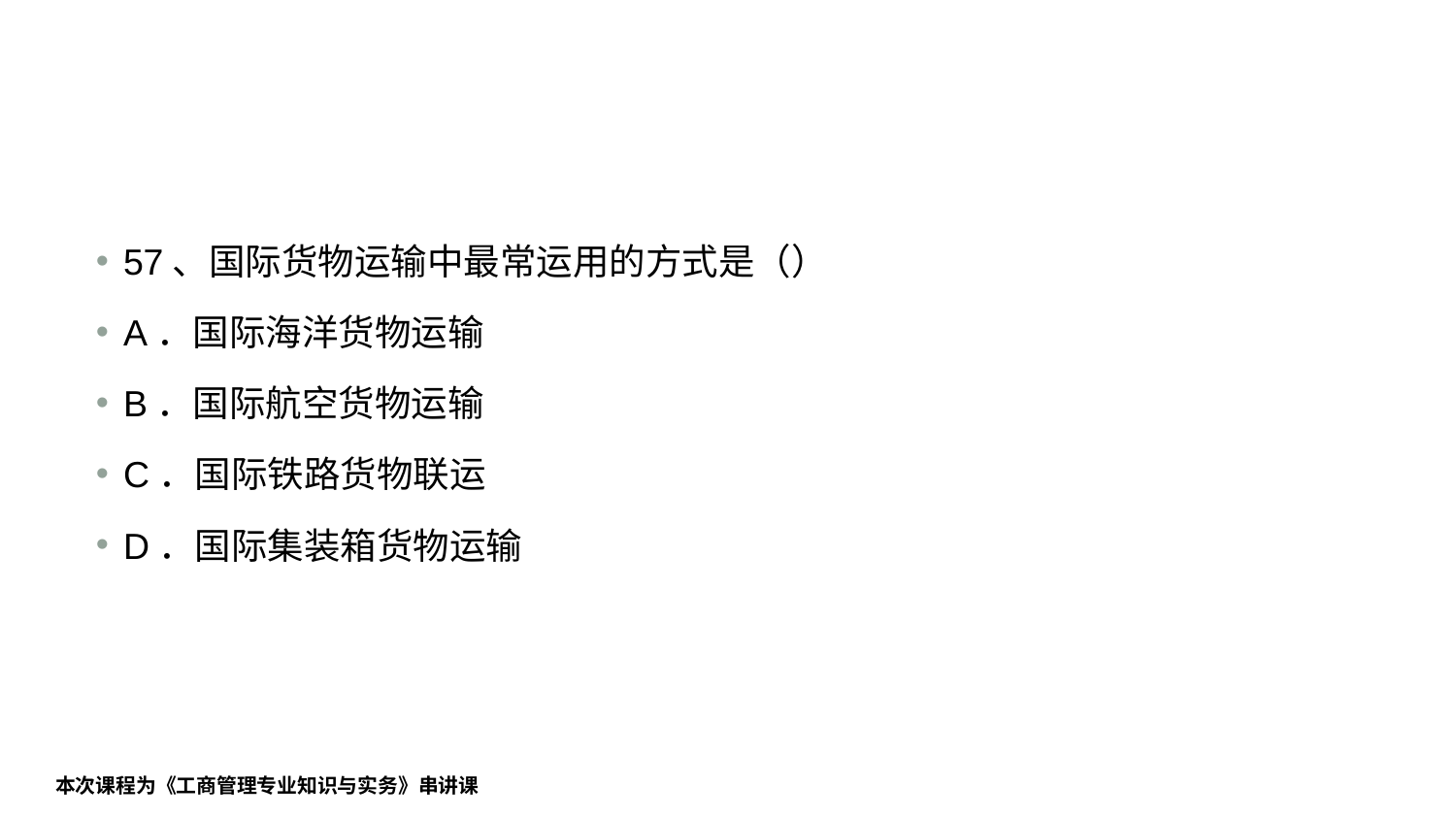

#

57、国际货物运输中最常运用的方式是（）
A．国际海洋货物运输
B．国际航空货物运输
C．国际铁路货物联运
D．国际集装箱货物运输